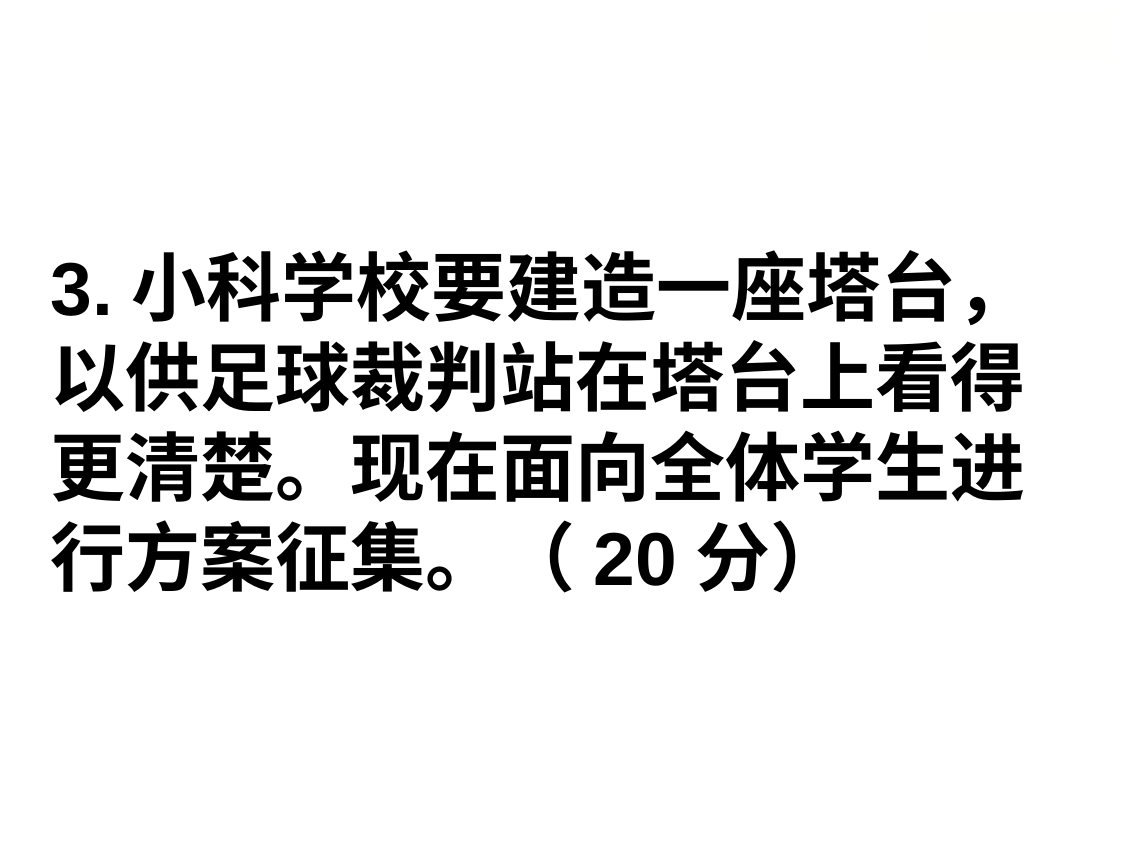

3.小科学校要建造一座塔台，以供足球裁判站在塔台上看得更清楚。现在面向全体学生进行方案征集。（20分）